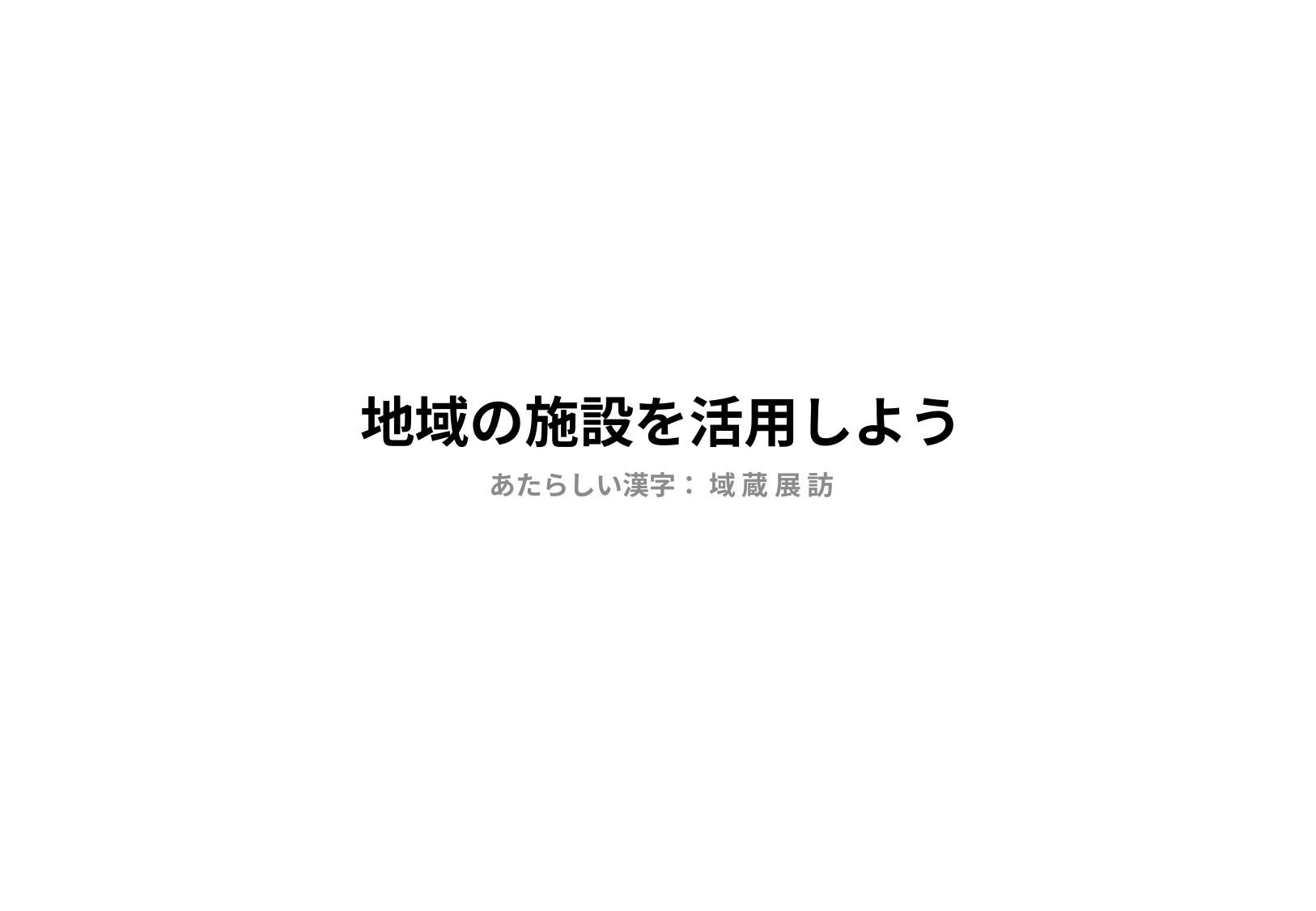

# 地域の施設を活用しよう
あたらしい漢字： 域 蔵 展 訪